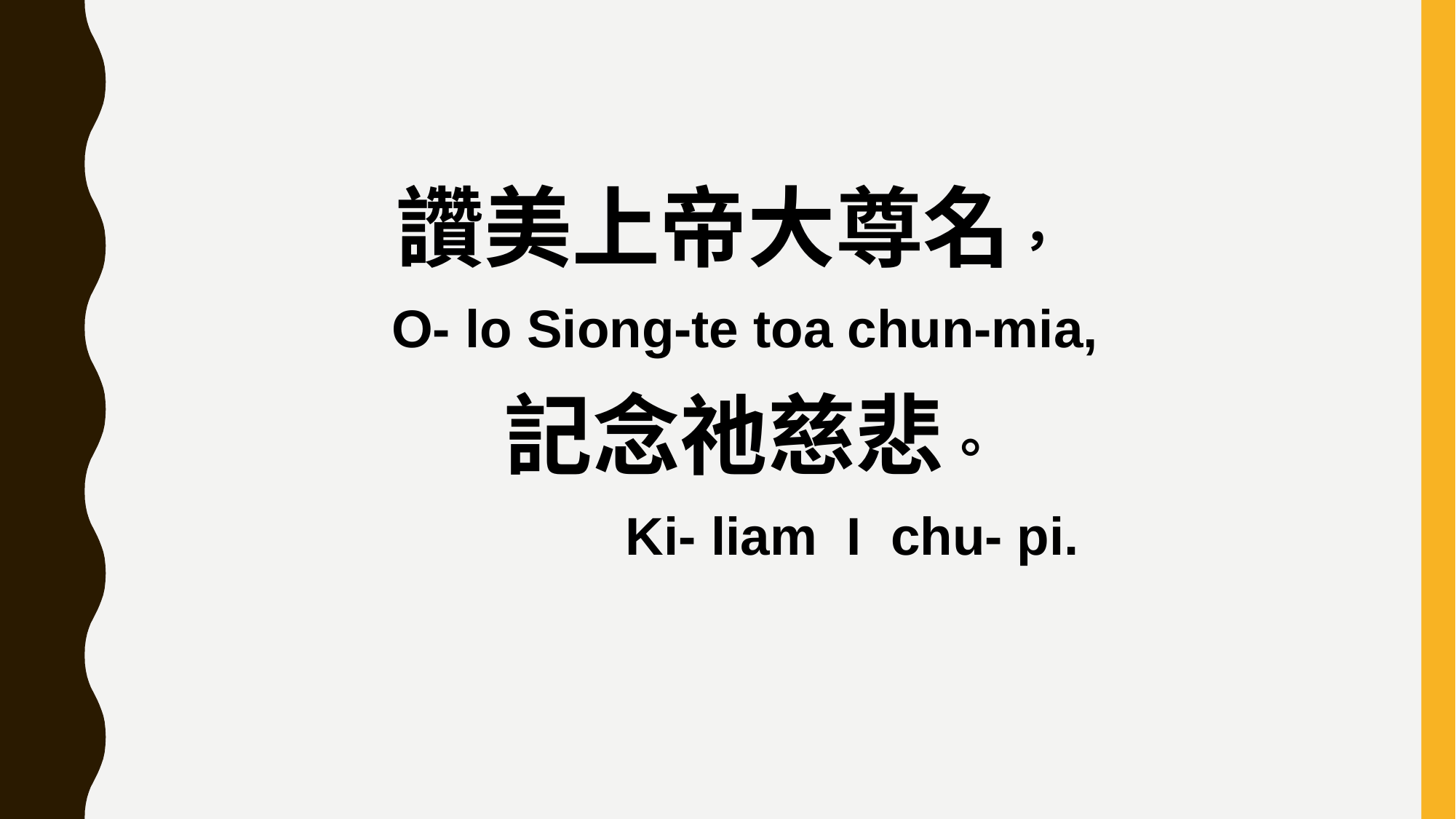

讚美上帝大尊名，
  O- lo Siong-te toa chun-mia,
 記念祂慈悲。
                             Ki- liam  I  chu- pi.